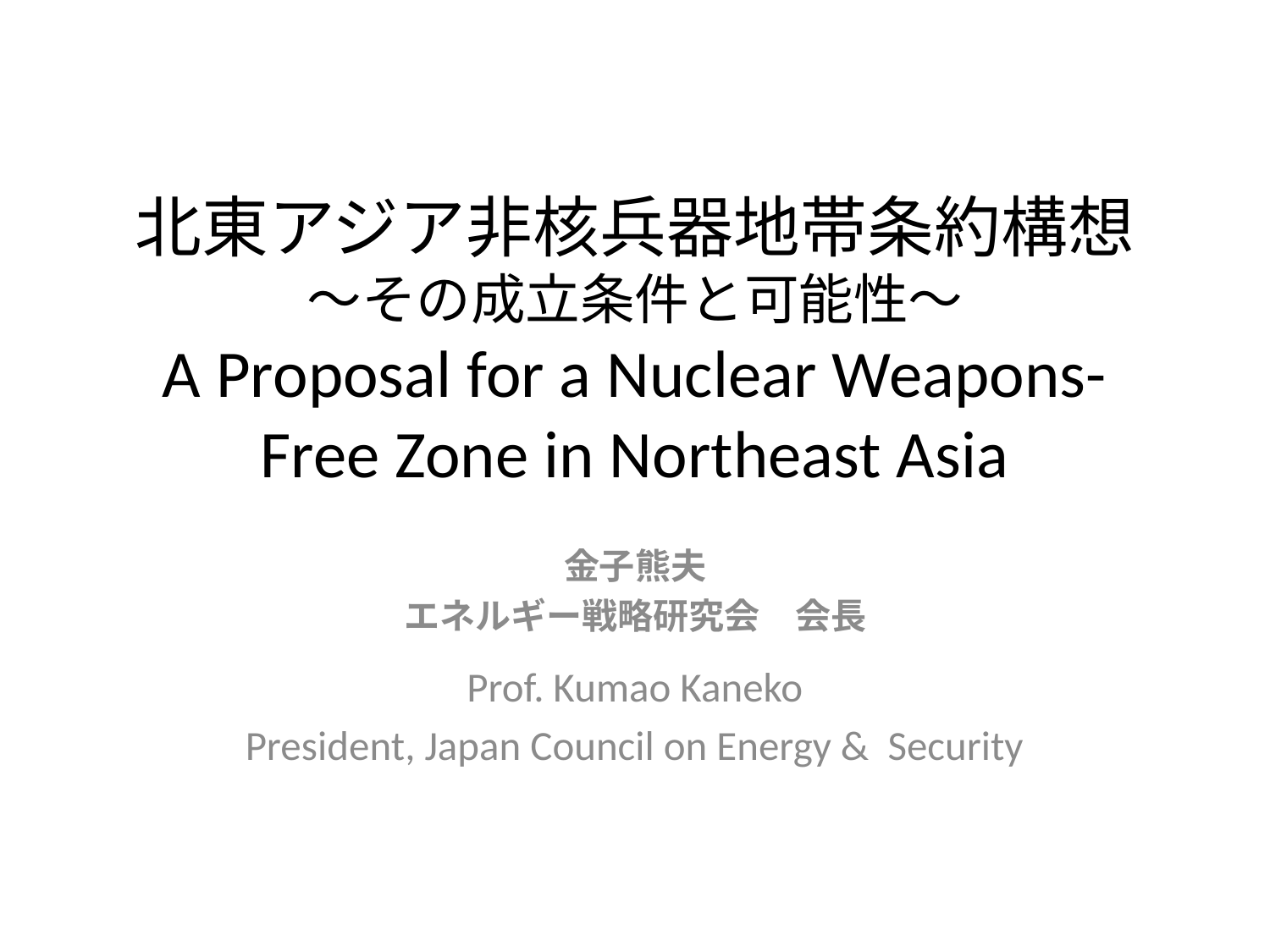

# 北東アジア非核兵器地帯条約構想 ～その成立条件と可能性～ A Proposal for a Nuclear Weapons-Free Zone in Northeast Asia

金子熊夫
エネルギー戦略研究会　会長

Prof. Kumao Kaneko
President, Japan Council on Energy &  Security